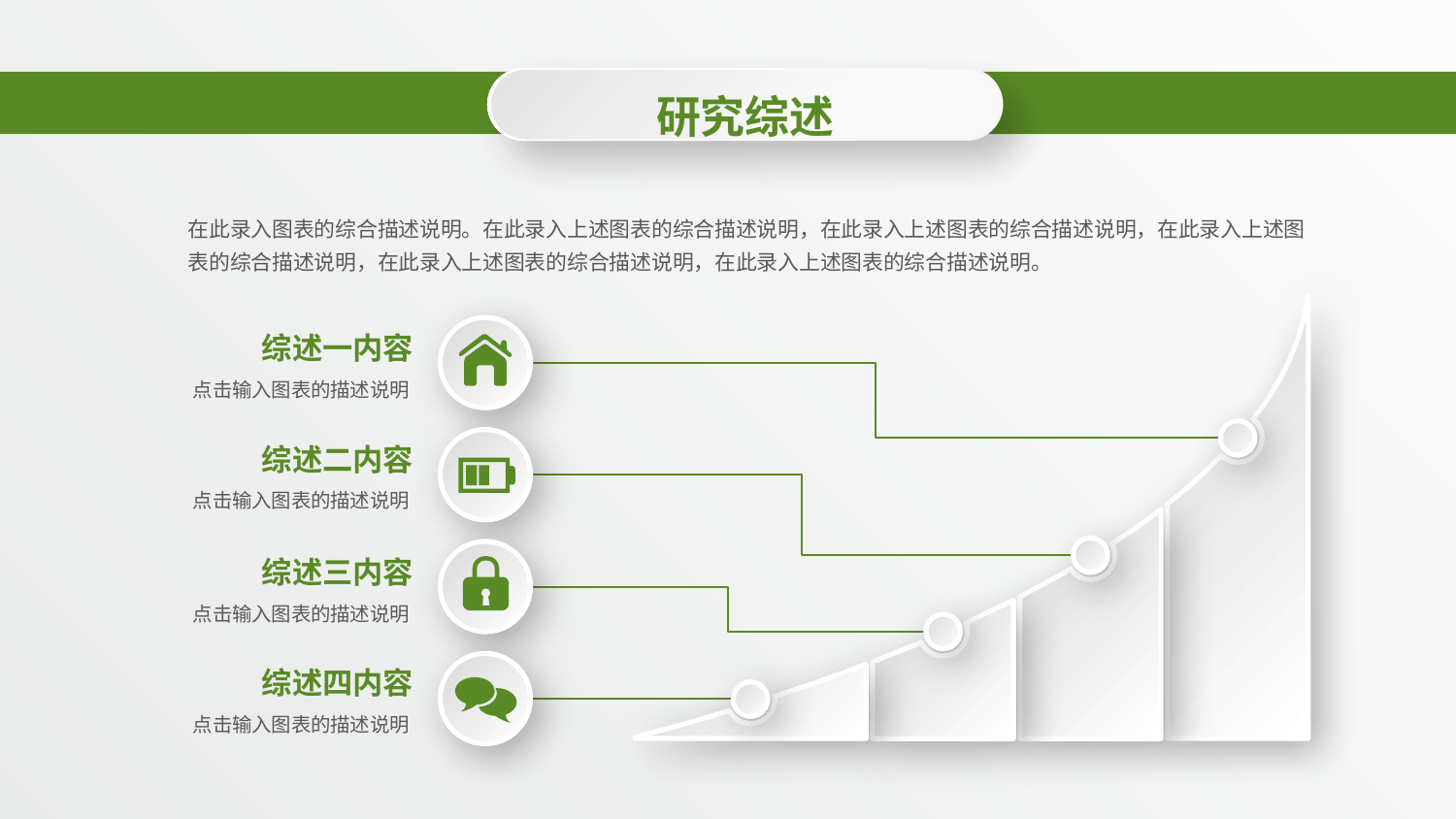

研究综述

在此录入图表的综合描述说明。在此录入上述图表的综合描述说明，在此录入上述图表的综合描述说明，在此录入上述图表的综合描述说明，在此录入上述图表的综合描述说明，在此录入上述图表的综合描述说明。

综述一内容

点击输入图表的描述说明

综述二内容

点击输入图表的描述说明

综述三内容

点击输入图表的描述说明

综述四内容

点击输入图表的描述说明